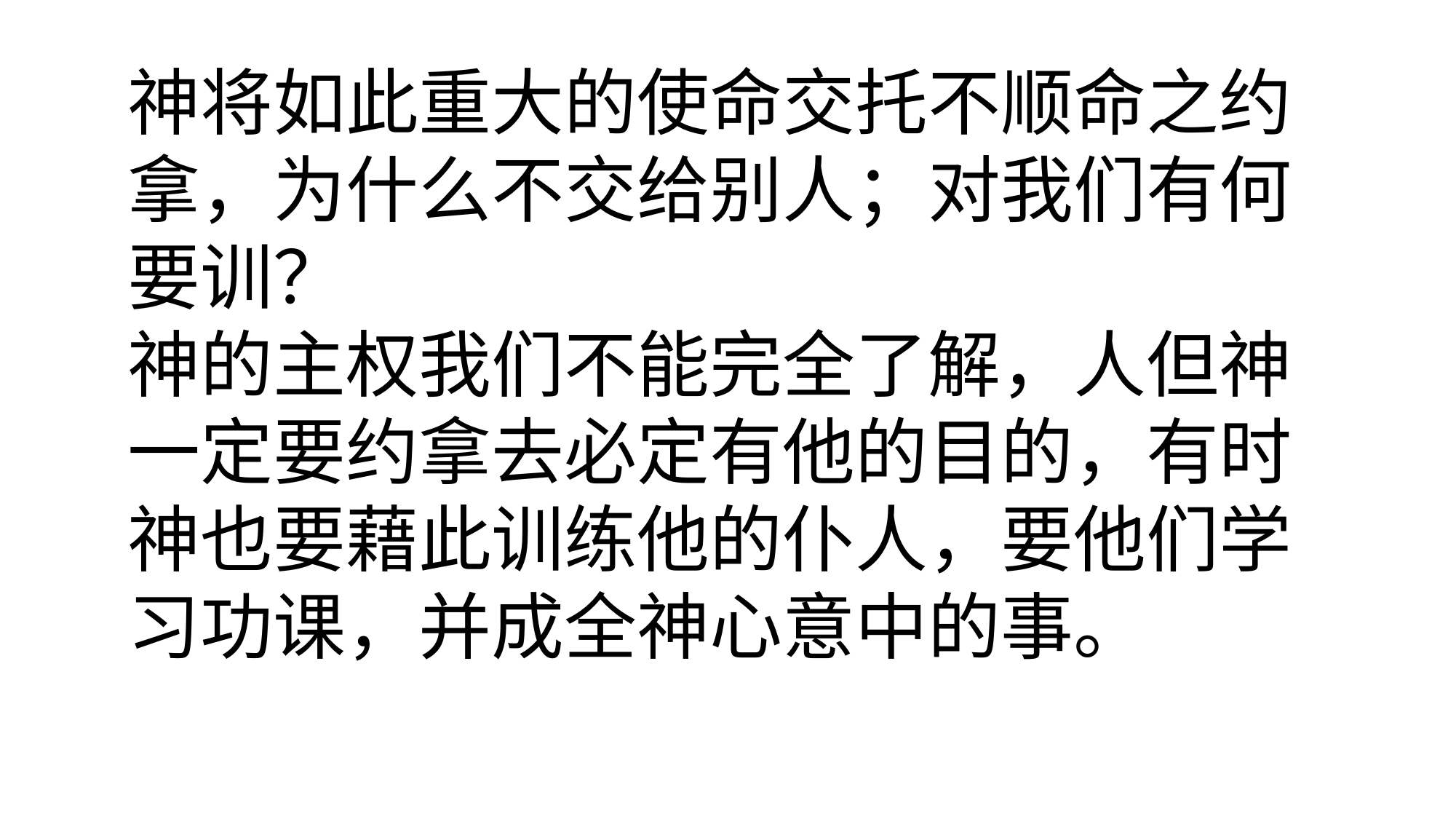

神将如此重大的使命交托不顺命之约拿，为什么不交给别人；对我们有何要训？
神的主权我们不能完全了解，人但神一定要约拿去必定有他的目的，有时神也要藉此训练他的仆人，要他们学习功课，并成全神心意中的事。